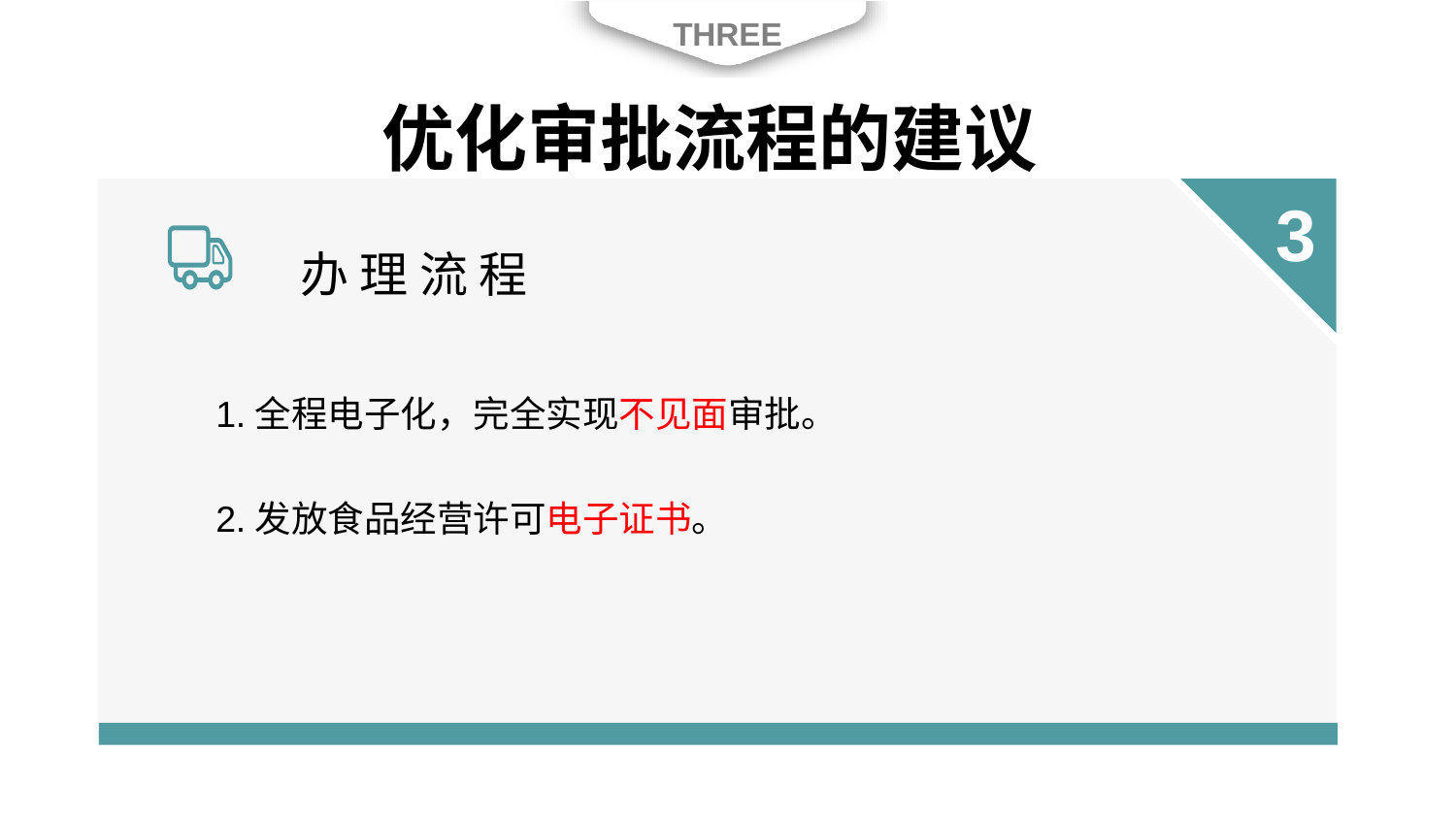

THREE
优化审批流程的建议

3

办 理 流 程
1.全程电子化，完全实现不见面审批。

2.发放食品经营许可电子证书。